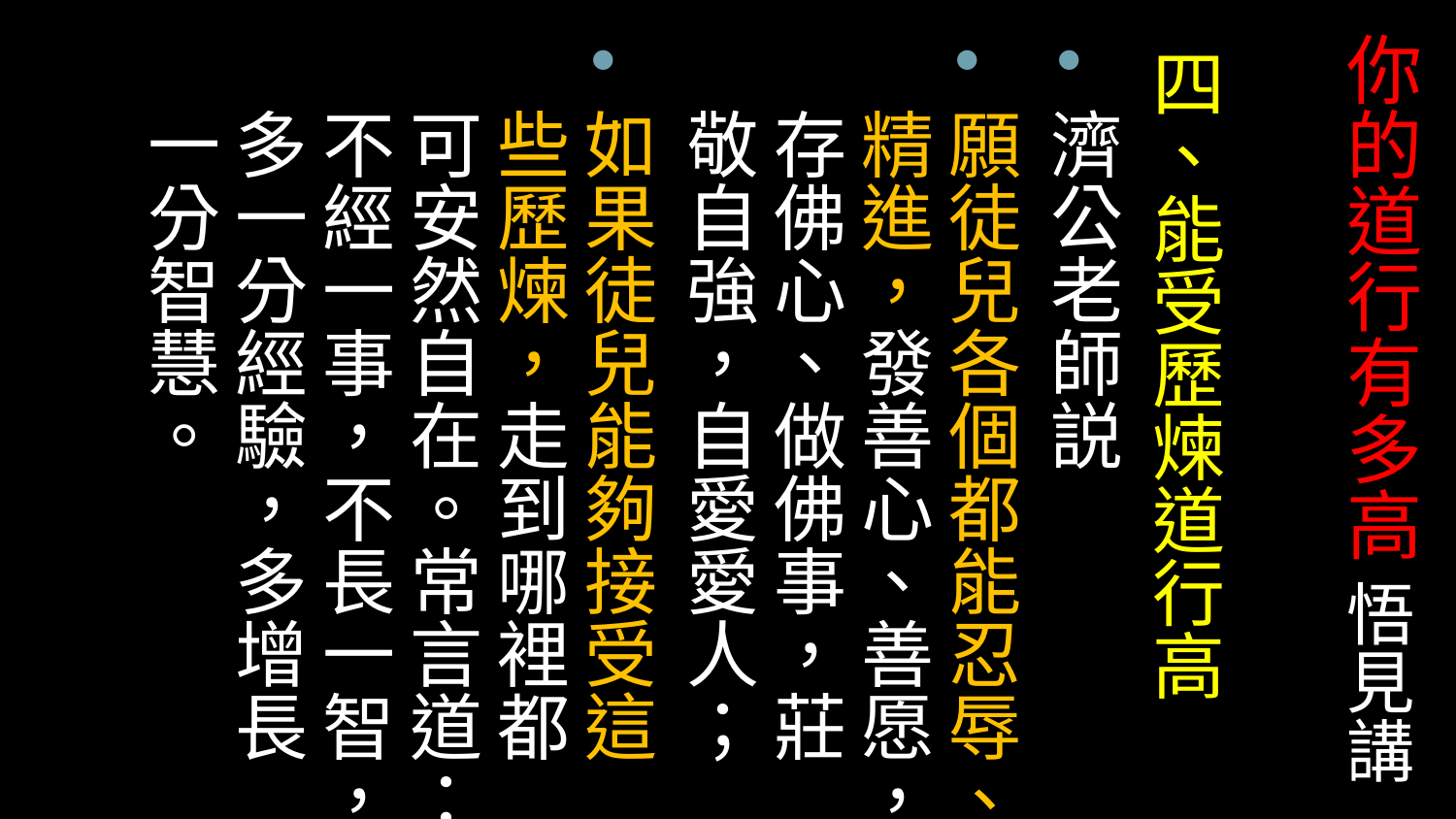

# 你的道行有多高 悟見講
四、能受歷煉道行高
濟公老師説
願徒兒各個都能忍辱、精進，發善心、善愿，存佛心、做佛事，莊敬自強，自愛愛人；
如果徒兒能夠接受這些歷煉，走到哪裡都可安然自在。常言道：不經一事，不長一智，多一分經驗，多增長一分智慧。